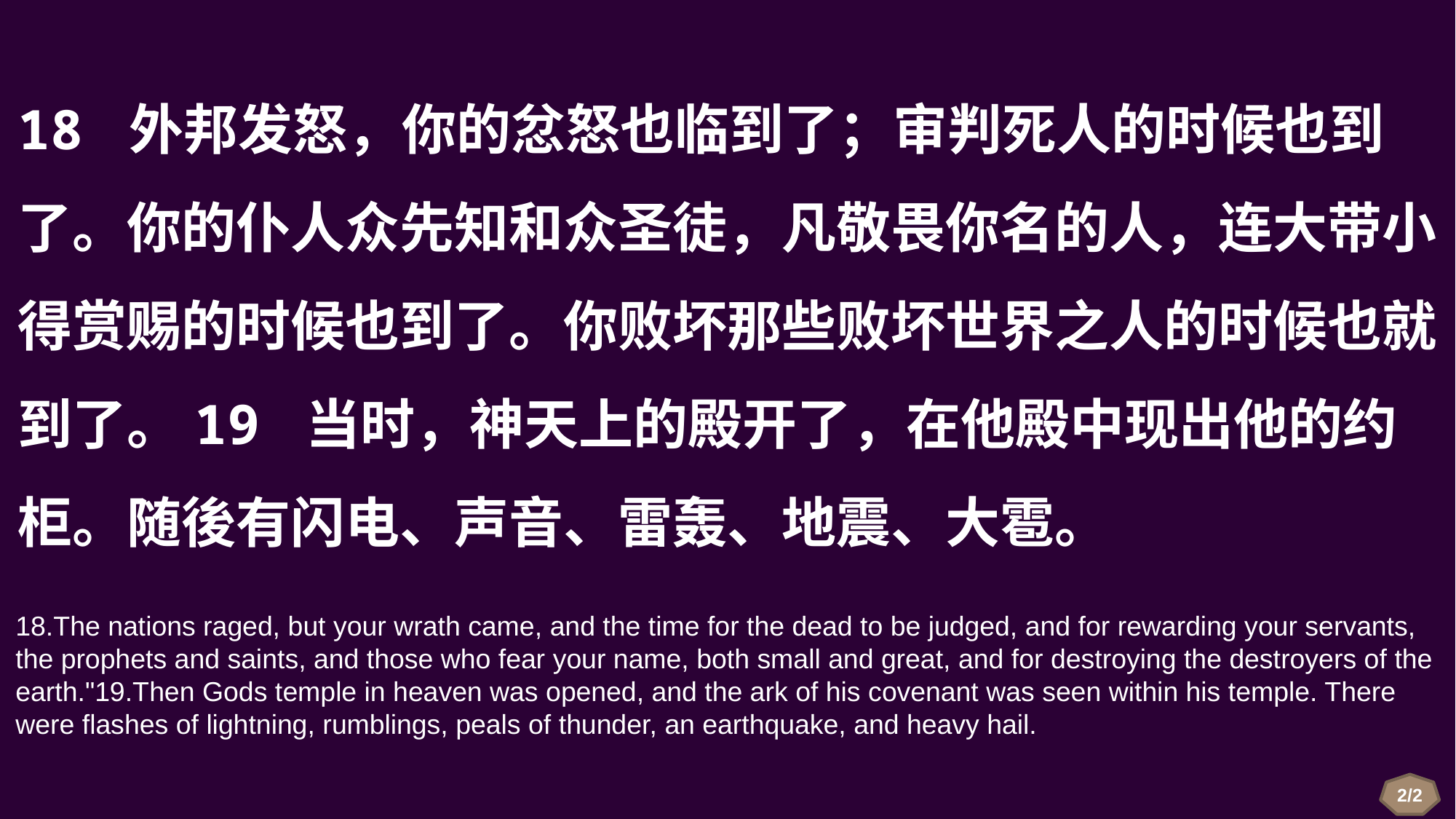

18 外邦发怒，你的忿怒也临到了；审判死人的时候也到了。你的仆人众先知和众圣徒，凡敬畏你名的人，连大带小得赏赐的时候也到了。你败坏那些败坏世界之人的时候也就到了。19 当时，神天上的殿开了，在他殿中现出他的约柜。随後有闪电、声音、雷轰、地震、大雹。

18.The nations raged, but your wrath came, and the time for the dead to be judged, and for rewarding your servants, the prophets and saints, and those who fear your name, both small and great, and for destroying the destroyers of the earth."19.Then Gods temple in heaven was opened, and the ark of his covenant was seen within his temple. There were flashes of lightning, rumblings, peals of thunder, an earthquake, and heavy hail.
2/2